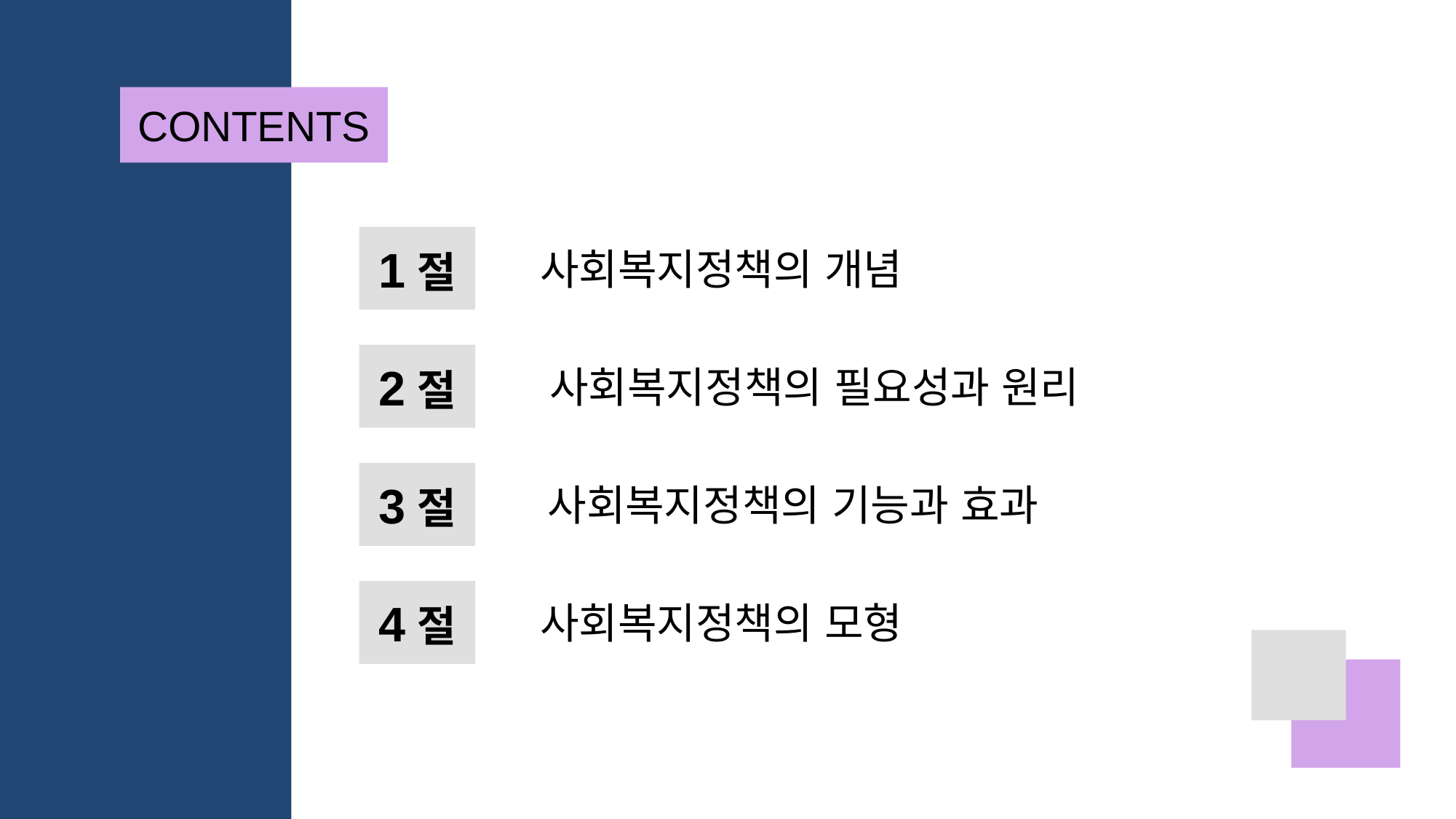

1절
사회복지정책의 개념
2절
사회복지정책의 필요성과 원리
3절
사회복지정책의 기능과 효과
4절
사회복지정책의 모형